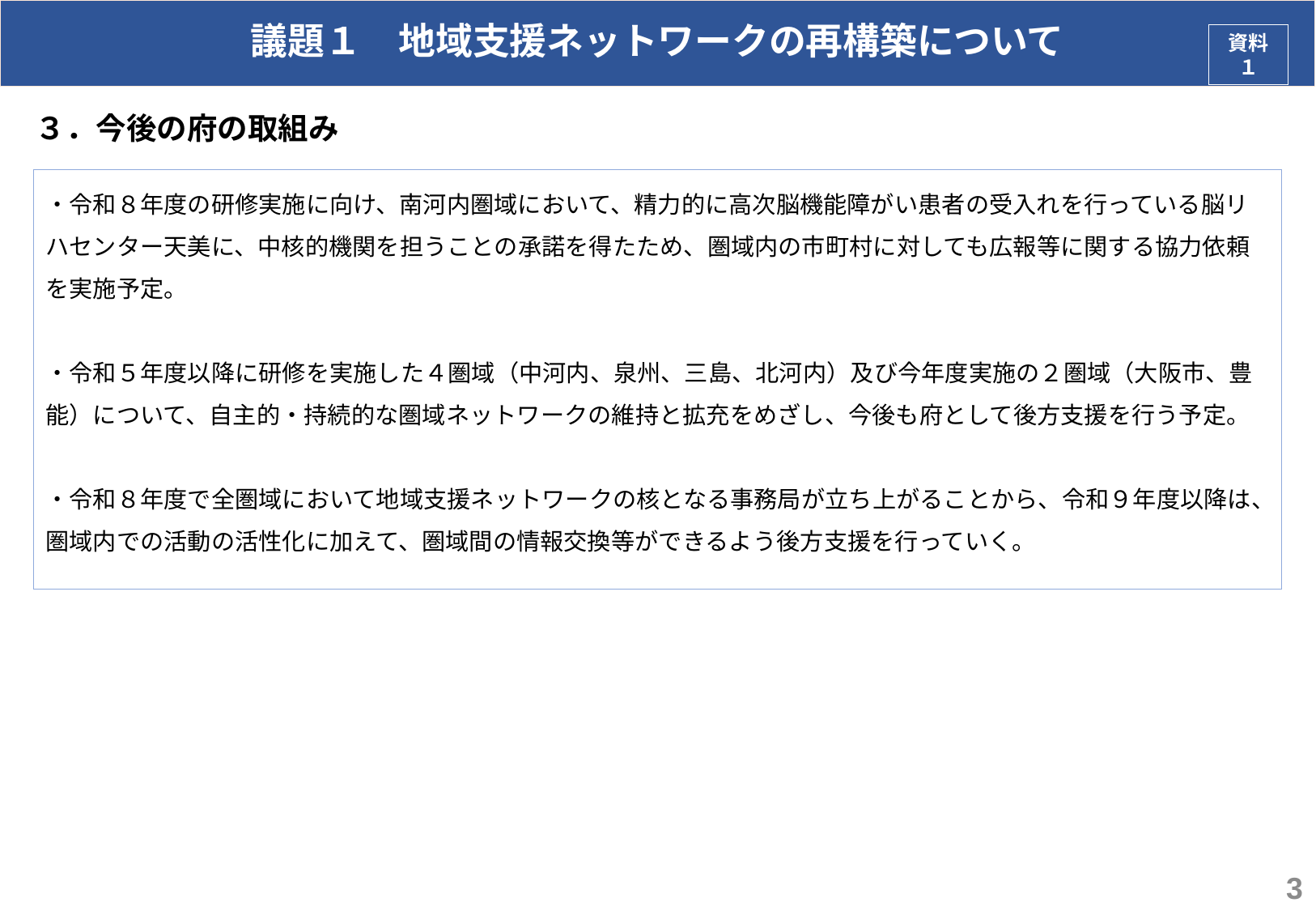

# 議題１　地域支援ネットワークの再構築について
資料１
３．今後の府の取組み
・令和８年度の研修実施に向け、南河内圏域において、精力的に高次脳機能障がい患者の受入れを行っている脳リハセンター天美に、中核的機関を担うことの承諾を得たため、圏域内の市町村に対しても広報等に関する協力依頼を実施予定。

・令和５年度以降に研修を実施した４圏域（中河内、泉州、三島、北河内）及び今年度実施の２圏域（大阪市、豊能）について、自主的・持続的な圏域ネットワークの維持と拡充をめざし、今後も府として後方支援を行う予定。

・令和８年度で全圏域において地域支援ネットワークの核となる事務局が立ち上がることから、令和９年度以降は、圏域内での活動の活性化に加えて、圏域間の情報交換等ができるよう後方支援を行っていく。

3